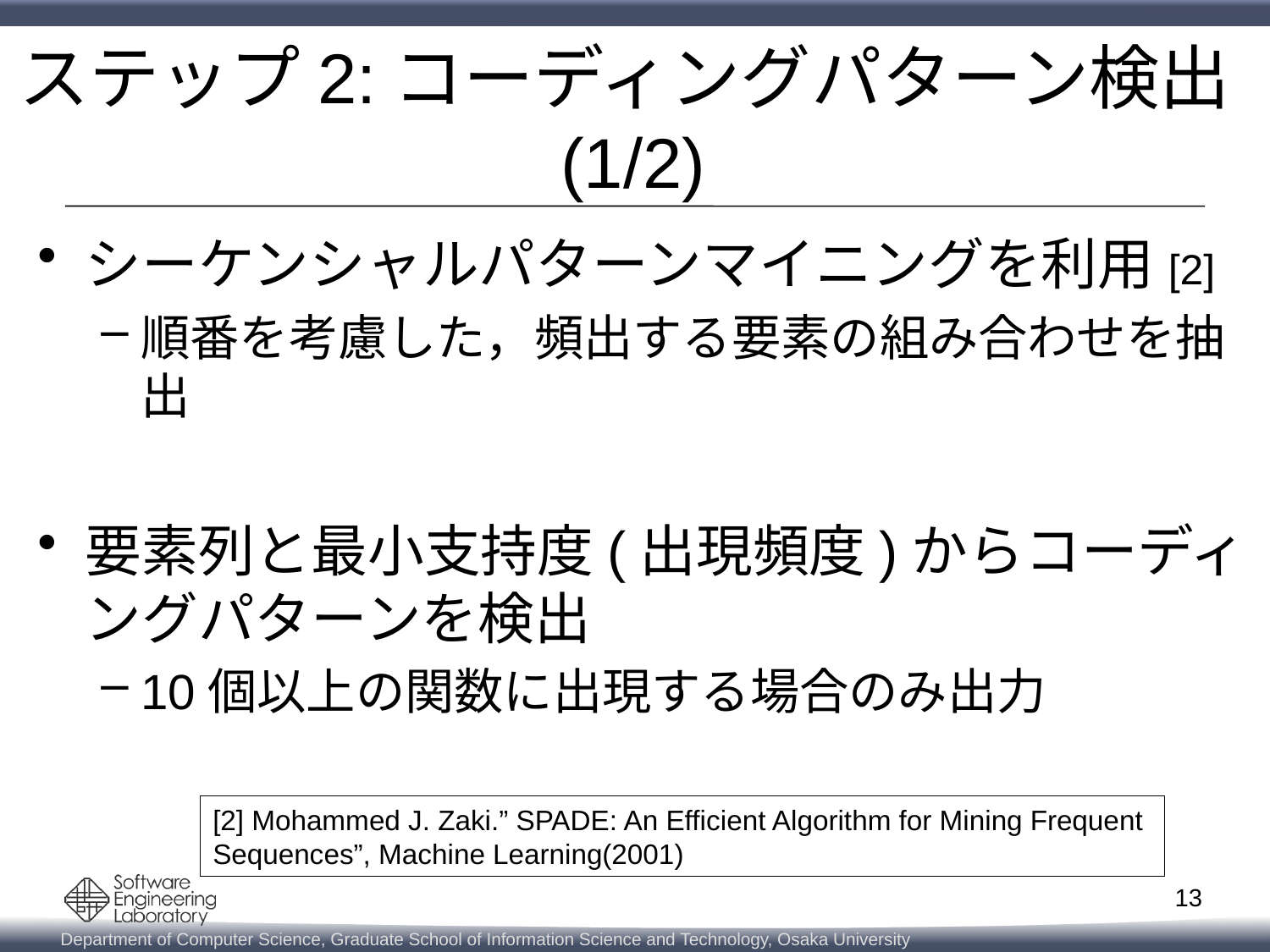

# ステップ2:コーディングパターン検出(1/2)
シーケンシャルパターンマイニングを利用[2]
順番を考慮した，頻出する要素の組み合わせを抽出

要素列と最小支持度(出現頻度)からコーディングパターンを検出
10個以上の関数に出現する場合のみ出力
[2] Mohammed J. Zaki.” SPADE: An Efficient Algorithm for Mining Frequent
Sequences”, Machine Learning(2001)
13